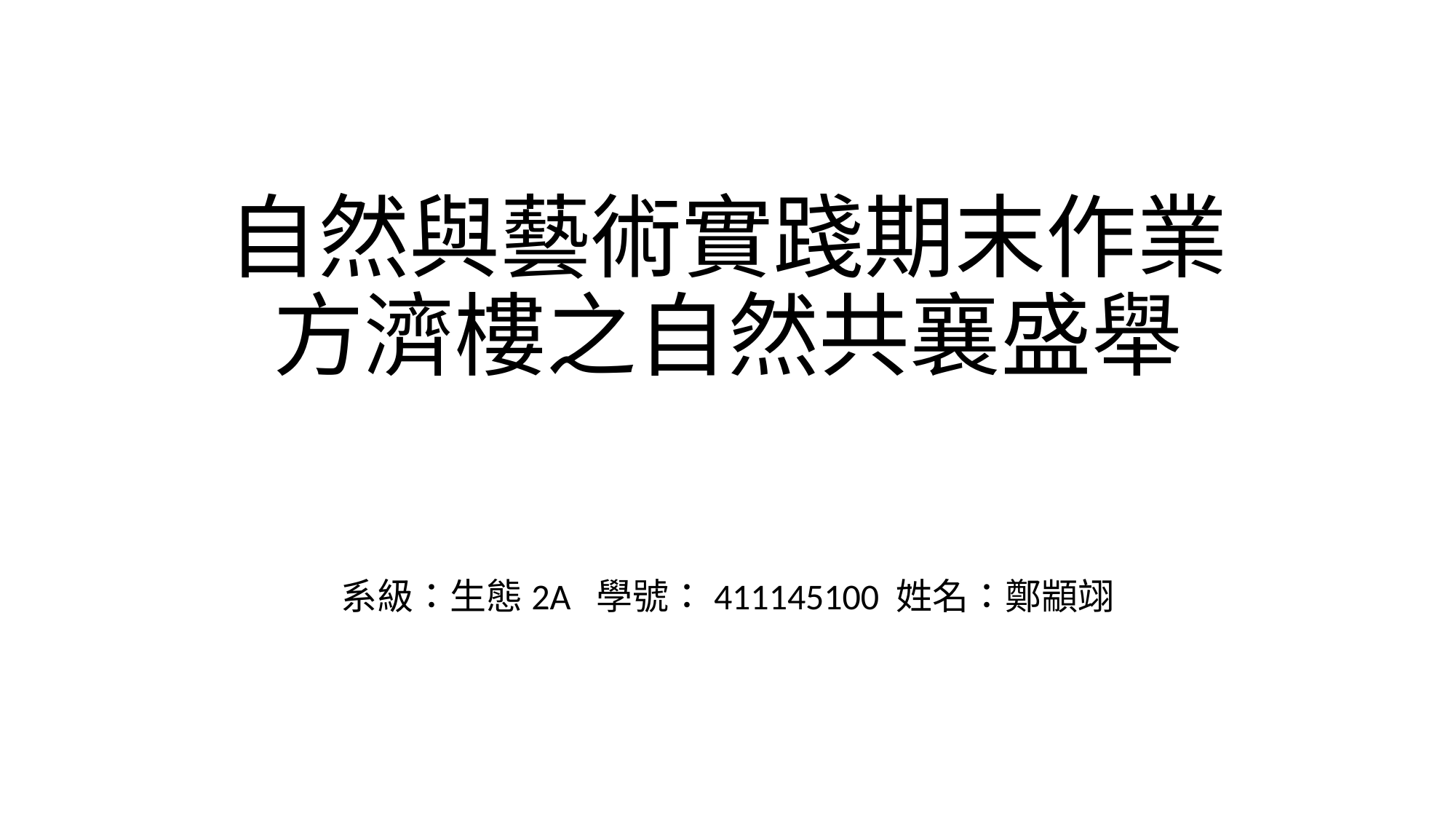

# 自然與藝術實踐期末作業 方濟樓之自然共襄盛舉
系級：生態2A  學號：411145100 姓名：鄭顓翊